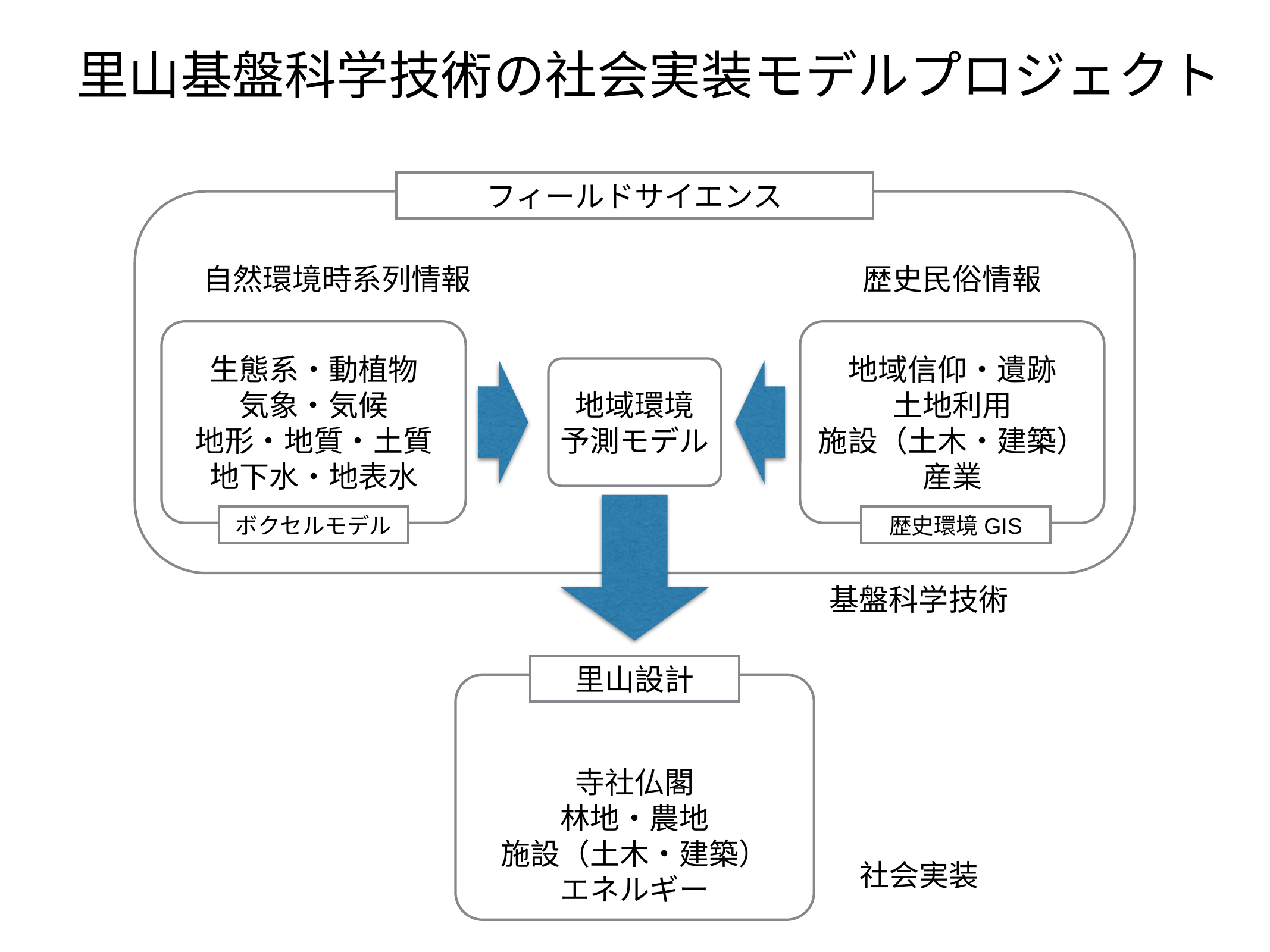

里山基盤科学技術の社会実装モデルプロジェクト
フィールドサイエンス

自然環境時系列情報
歴史民俗情報
生態系・動植物
気象・気候
地形・地質・土質
地下水・地表水
地域信仰・遺跡
土地利用
施設（土木・建築）
産業
地域環境
予測モデル

ボクセルモデル
歴史環境GIS
基盤科学技術
里山設計
寺社仏閣
林地・農地
施設（土木・建築）
エネルギー
社会実装